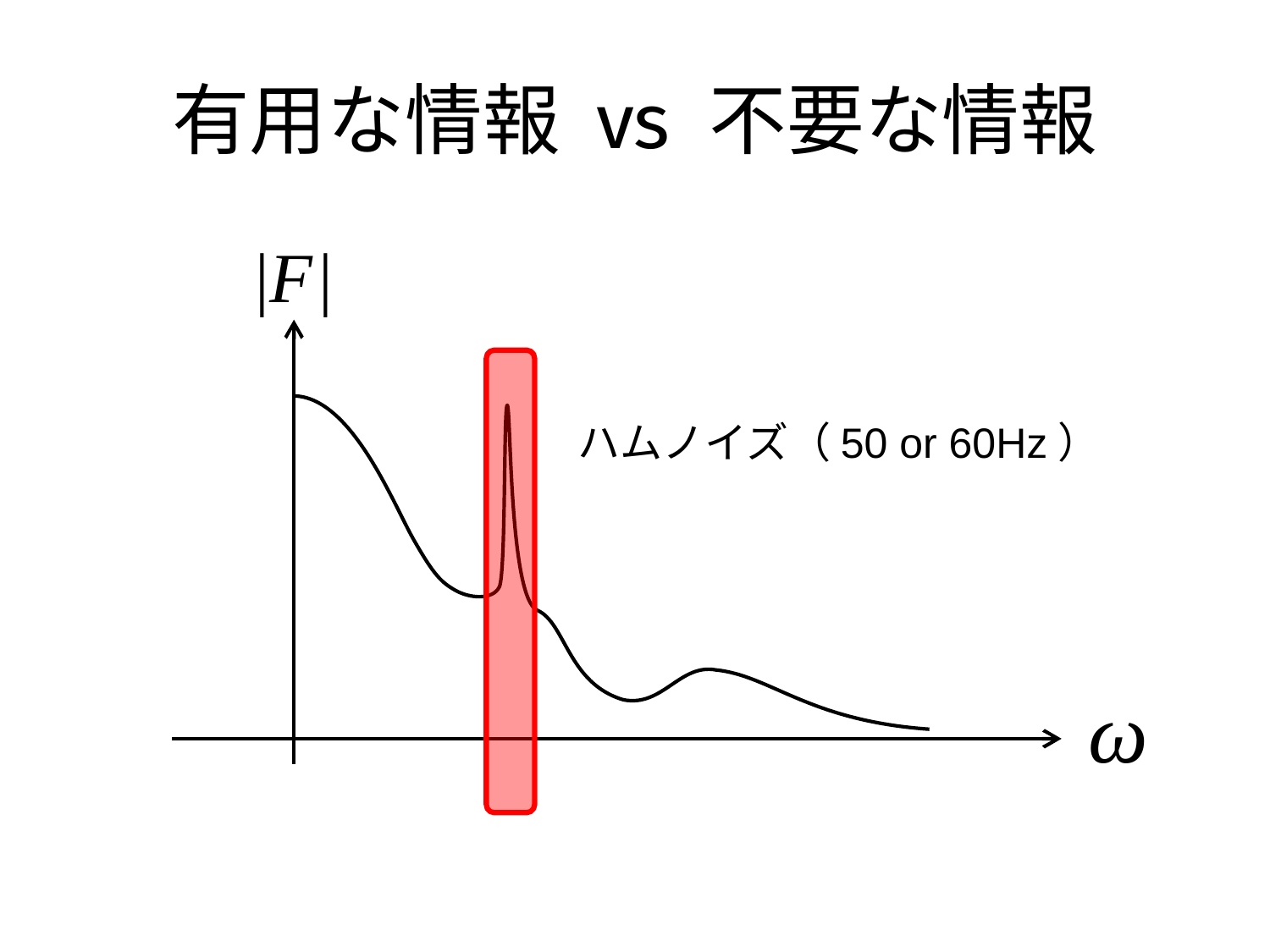

# 有用な情報 vs 不要な情報
|F |

ハムノイズ（50 or 60Hz）
ω